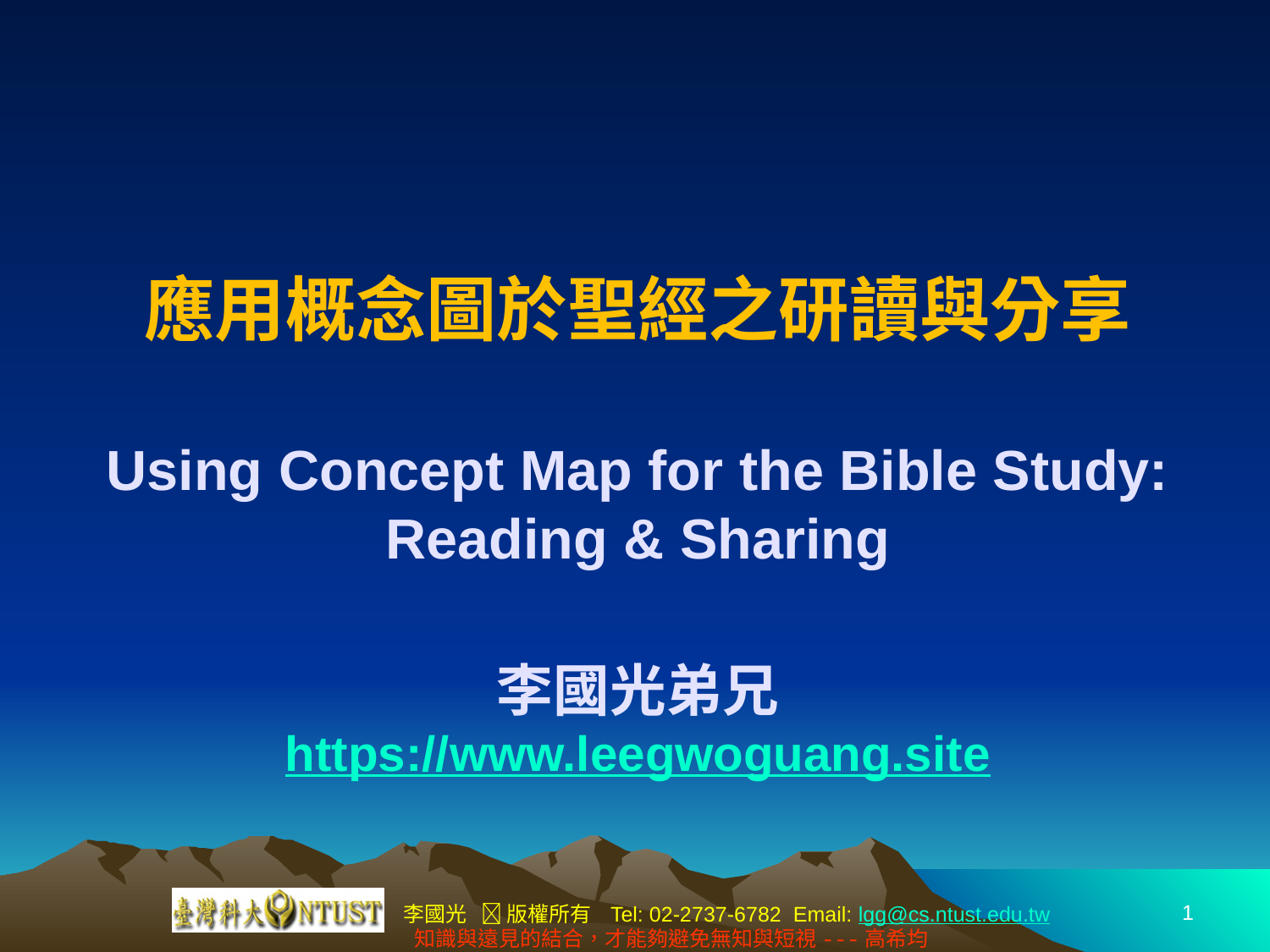

# 應用概念圖於聖經之研讀與分享 Using Concept Map for the Bible Study: Reading & Sharing 李國光弟兄 https://www.leegwoguang.site
1